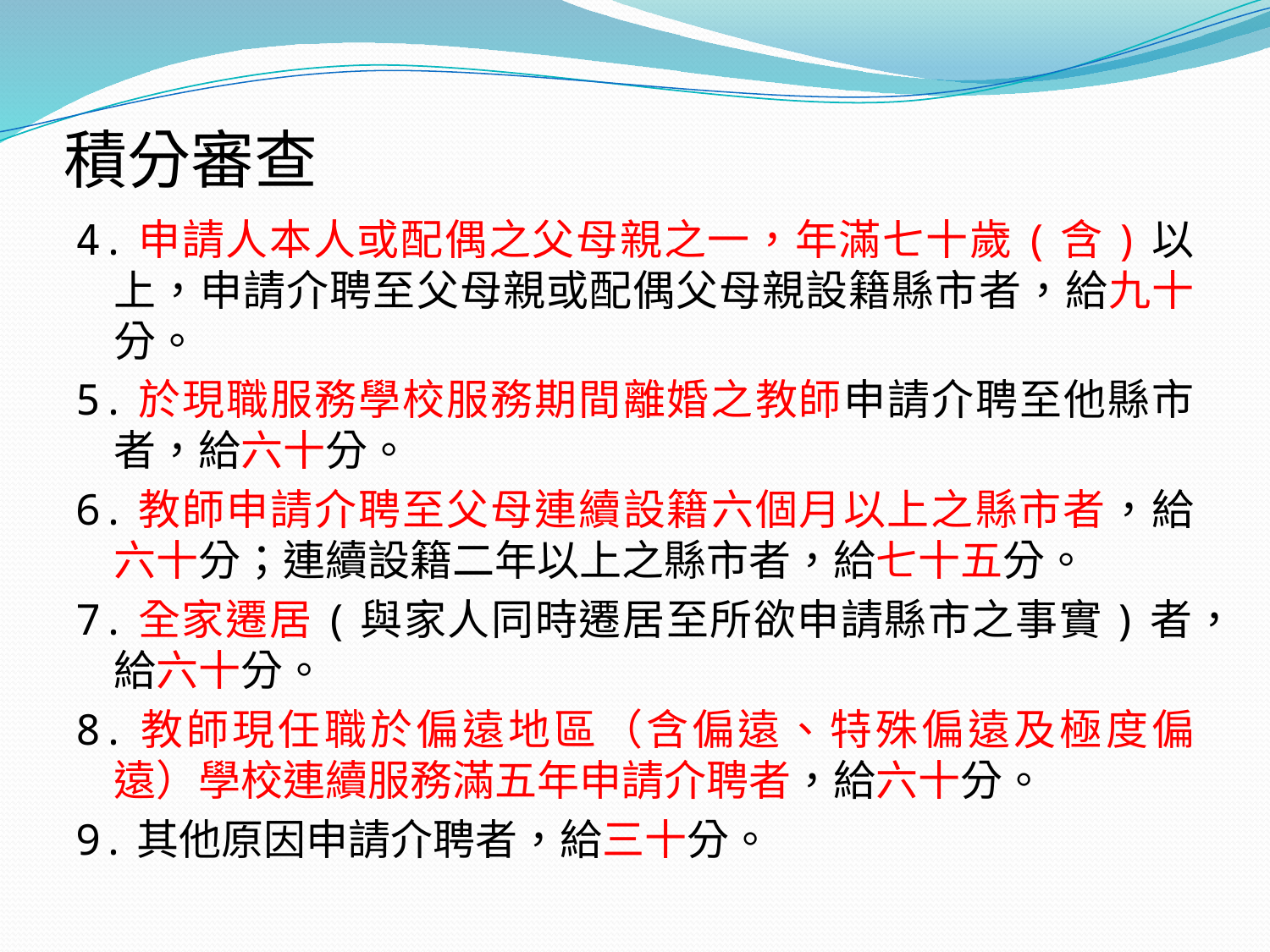

# 積分審查
4.申請人本人或配偶之父母親之一，年滿七十歲(含)以上，申請介聘至父母親或配偶父母親設籍縣市者，給九十分。
5.於現職服務學校服務期間離婚之教師申請介聘至他縣市者，給六十分。
6.教師申請介聘至父母連續設籍六個月以上之縣市者，給六十分；連續設籍二年以上之縣市者，給七十五分。
7.全家遷居(與家人同時遷居至所欲申請縣市之事實)者，給六十分。
8.教師現任職於偏遠地區（含偏遠、特殊偏遠及極度偏遠）學校連續服務滿五年申請介聘者，給六十分。
9.其他原因申請介聘者，給三十分。